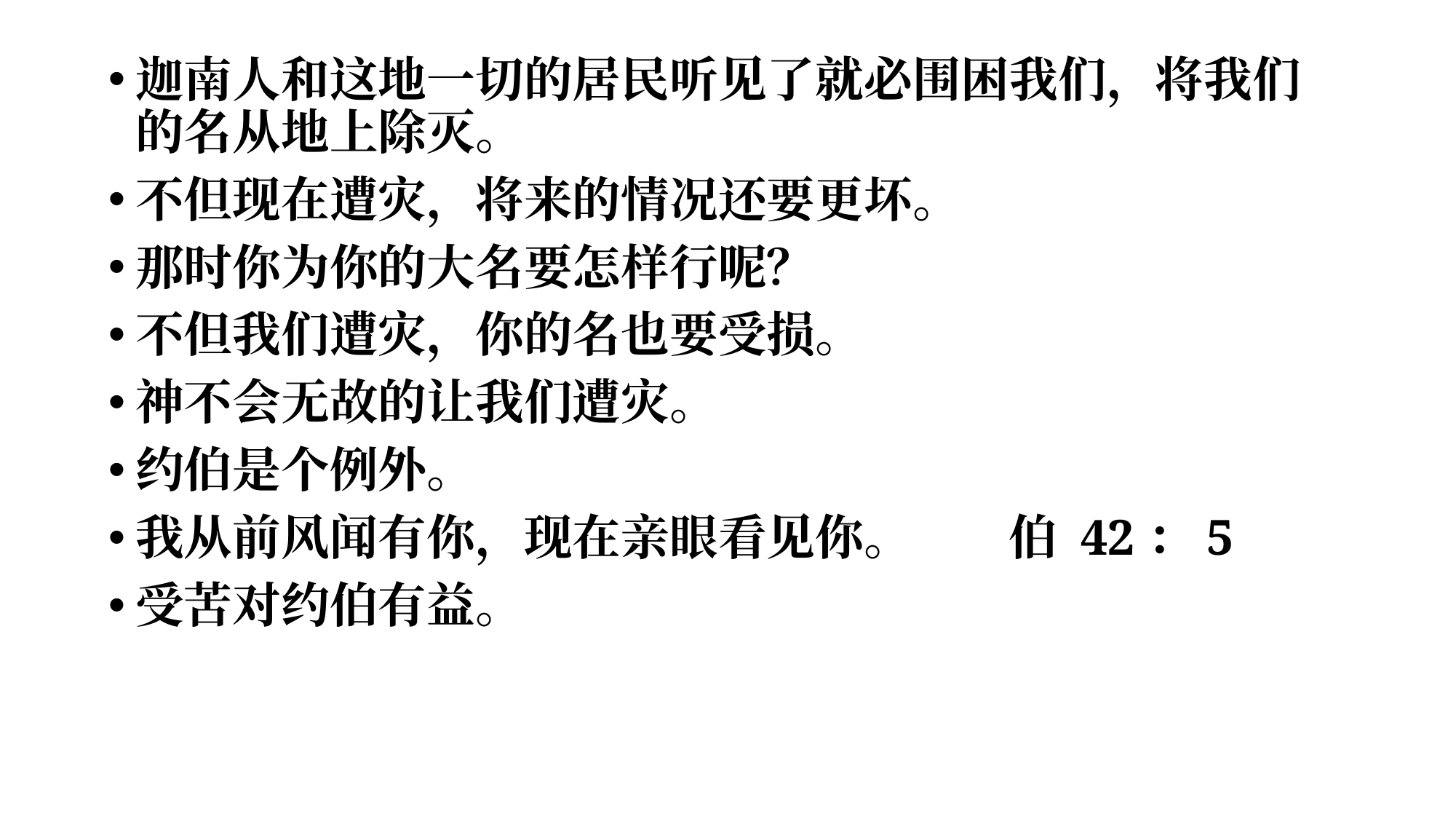

迦南人和这地一切的居民听见了就必围困我们，将我们的名从地上除灭。
不但现在遭灾，将来的情况还要更坏。
那时你为你的大名要怎样行呢？
不但我们遭灾，你的名也要受损。
神不会无故的让我们遭灾。
约伯是个例外。
我从前风闻有你，现在亲眼看见你。 	伯 42：5
受苦对约伯有益。